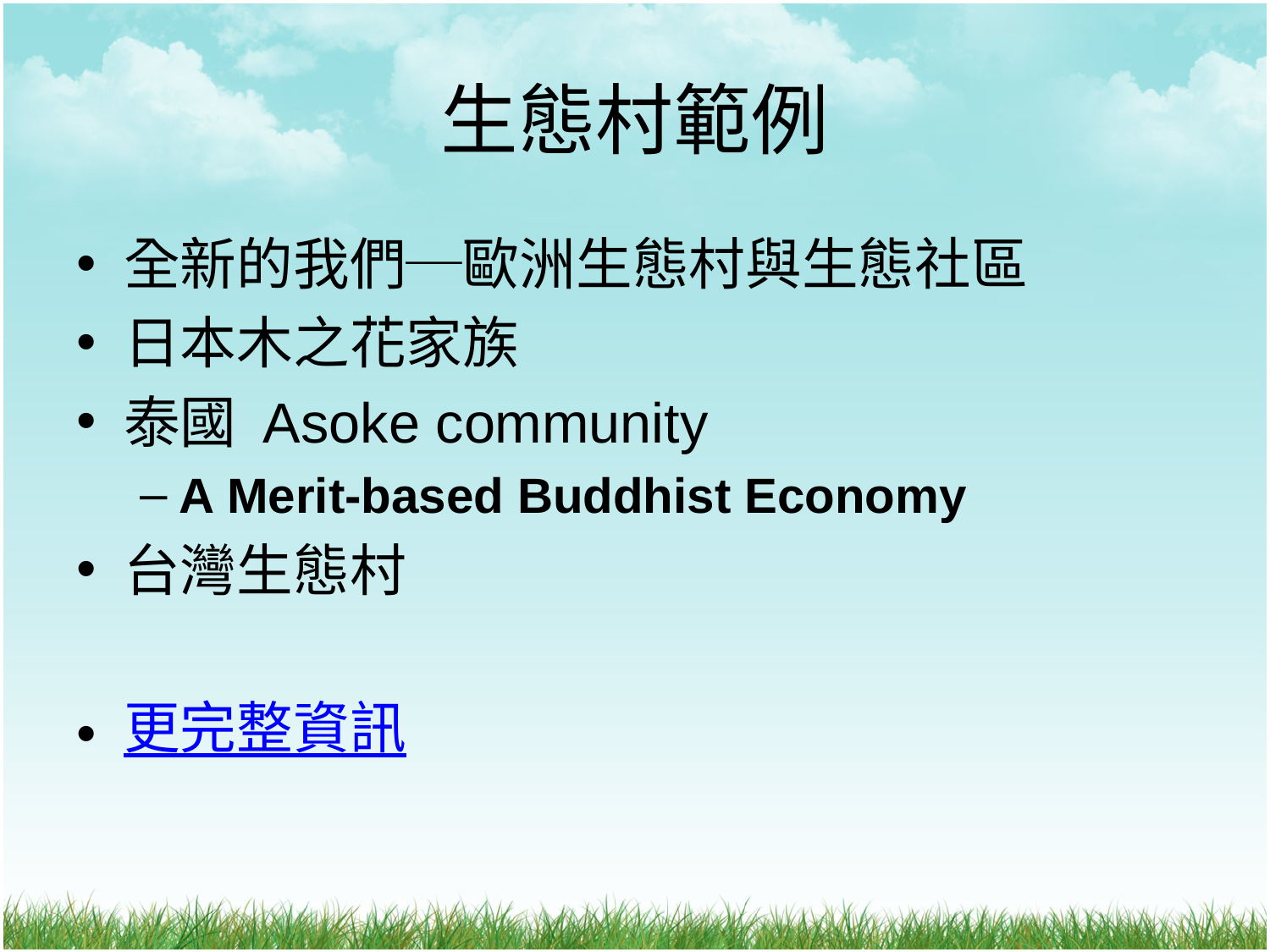

# 生態村範例
全新的我們─歐洲生態村與生態社區
日本木之花家族
泰國 Asoke community
A Merit-based Buddhist Economy
台灣生態村

更完整資訊